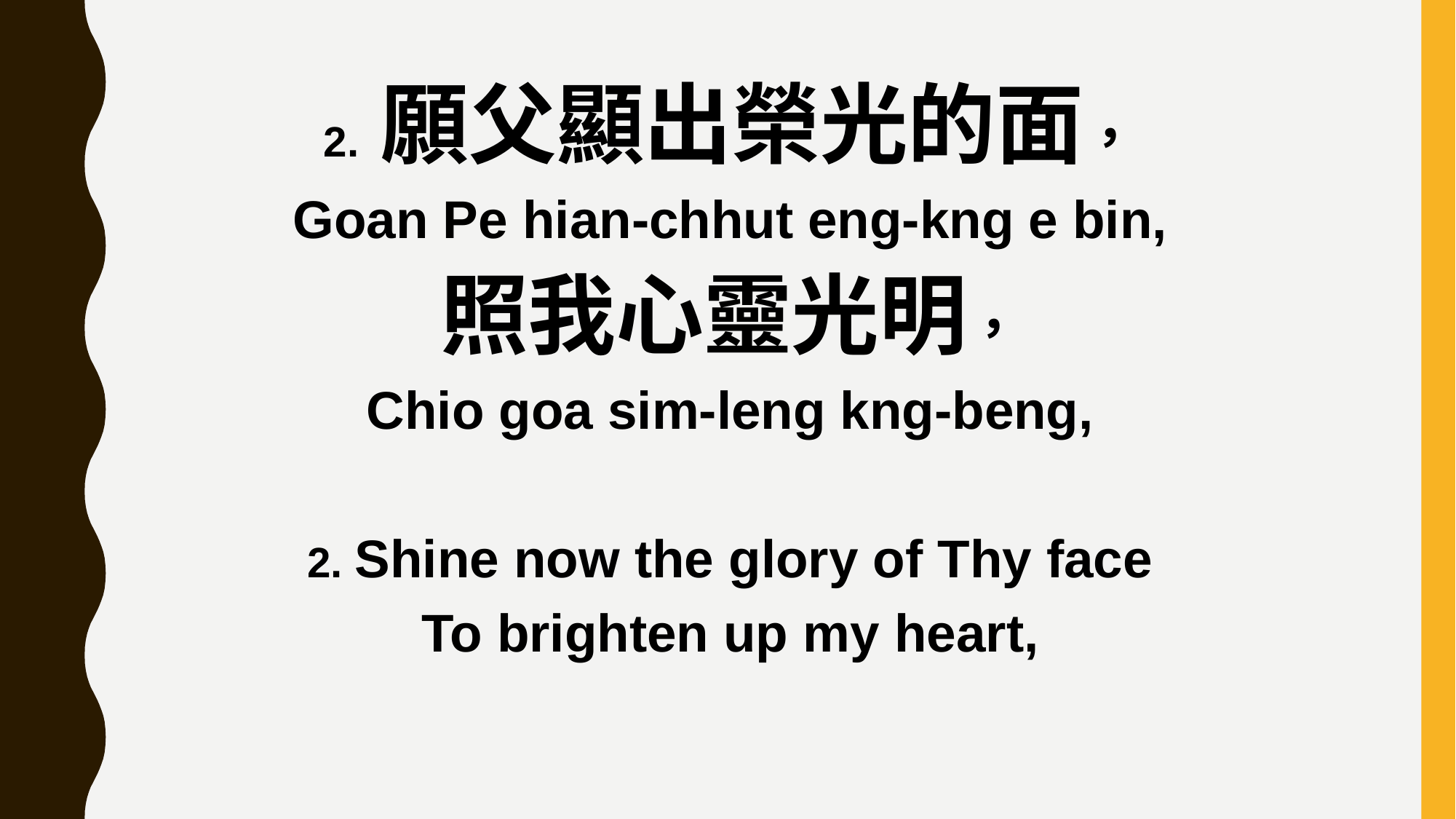

2. 願父顯出榮光的面，
Goan Pe hian-chhut eng-kng e bin,
照我心靈光明，
Chio goa sim-leng kng-beng,

2. Shine now the glory of Thy face
To brighten up my heart,